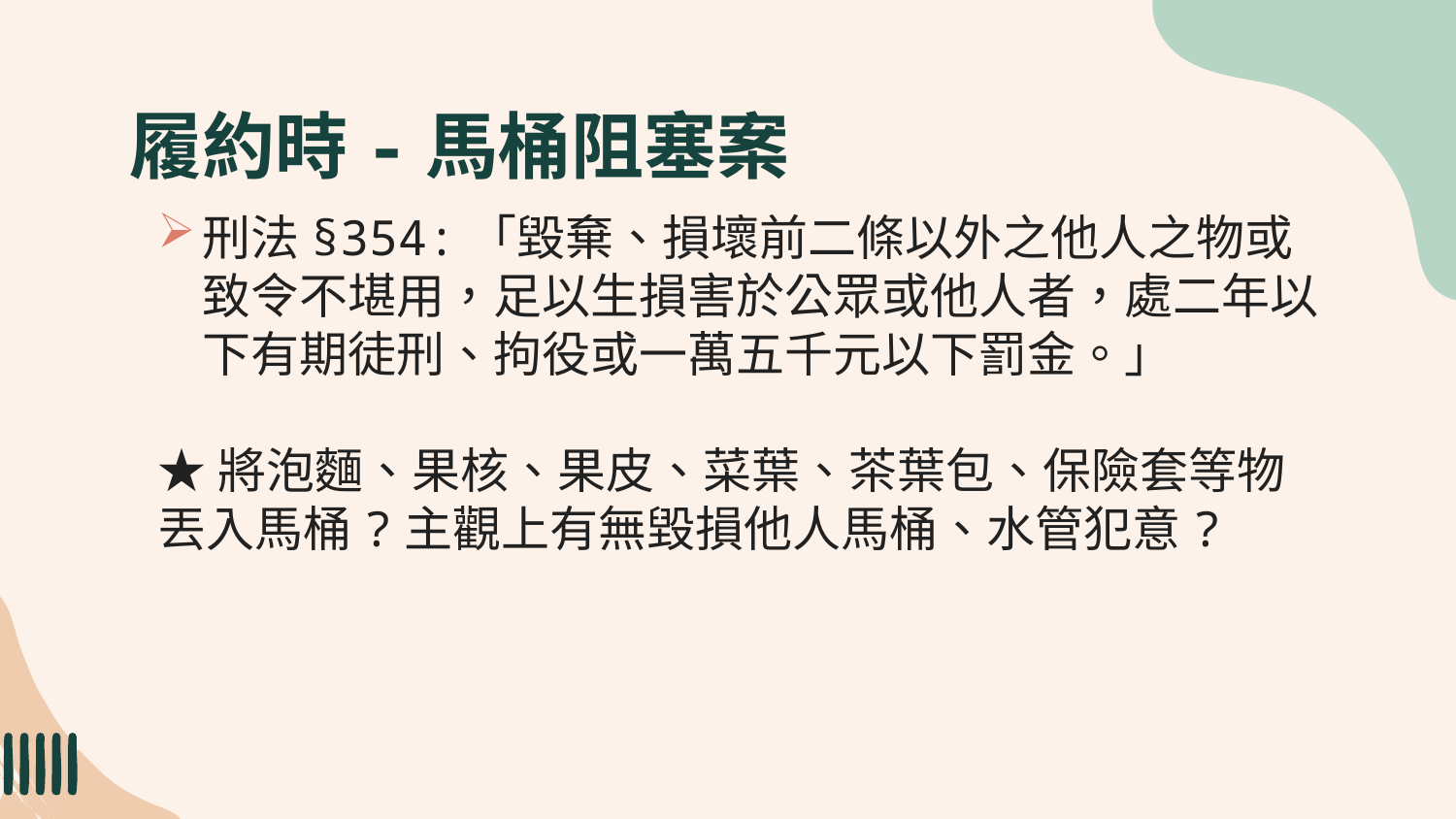

# 履約時-馬桶阻塞案
刑法§354:「毀棄、損壞前二條以外之他人之物或致令不堪用，足以生損害於公眾或他人者，處二年以下有期徒刑、拘役或一萬五千元以下罰金。」

★將泡麵、果核、果皮、菜葉、茶葉包、保險套等物丟入馬桶?主觀上有無毀損他人馬桶、水管犯意?